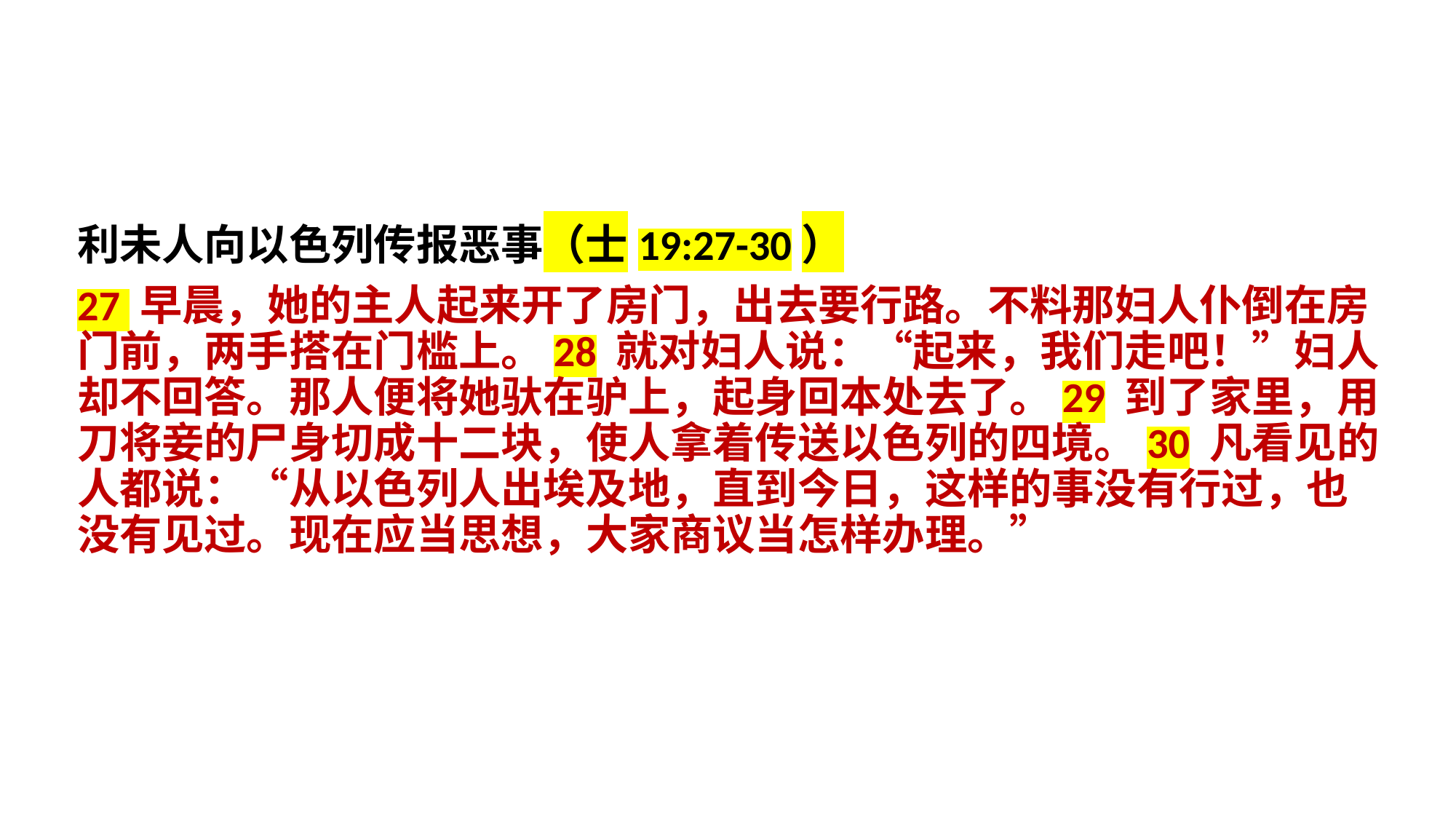

利未人向以色列传报恶事（士19:27-30）
27 早晨，她的主人起来开了房门，出去要行路。不料那妇人仆倒在房门前，两手搭在门槛上。28 就对妇人说：“起来，我们走吧！”妇人却不回答。那人便将她驮在驴上，起身回本处去了。29 到了家里，用刀将妾的尸身切成十二块，使人拿着传送以色列的四境。30 凡看见的人都说：“从以色列人出埃及地，直到今日，这样的事没有行过，也没有见过。现在应当思想，大家商议当怎样办理。”